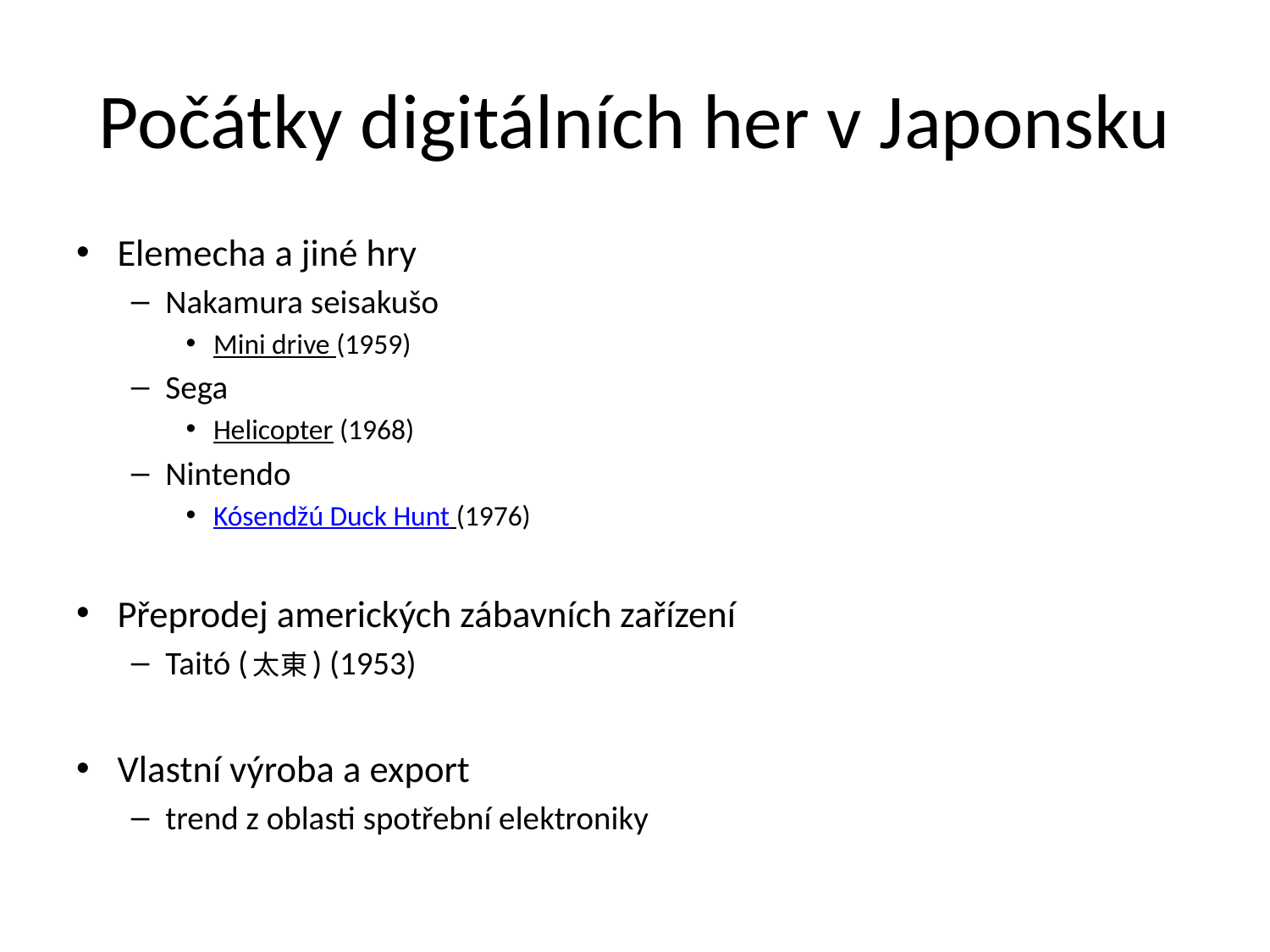

# Počátky digitálních her v Japonsku
Elemecha a jiné hry
Nakamura seisakušo
Mini drive (1959)
Sega
Helicopter (1968)
Nintendo
Kósendžú Duck Hunt (1976)

Přeprodej amerických zábavních zařízení
Taitó (太東) (1953)

Vlastní výroba a export
trend z oblasti spotřební elektroniky